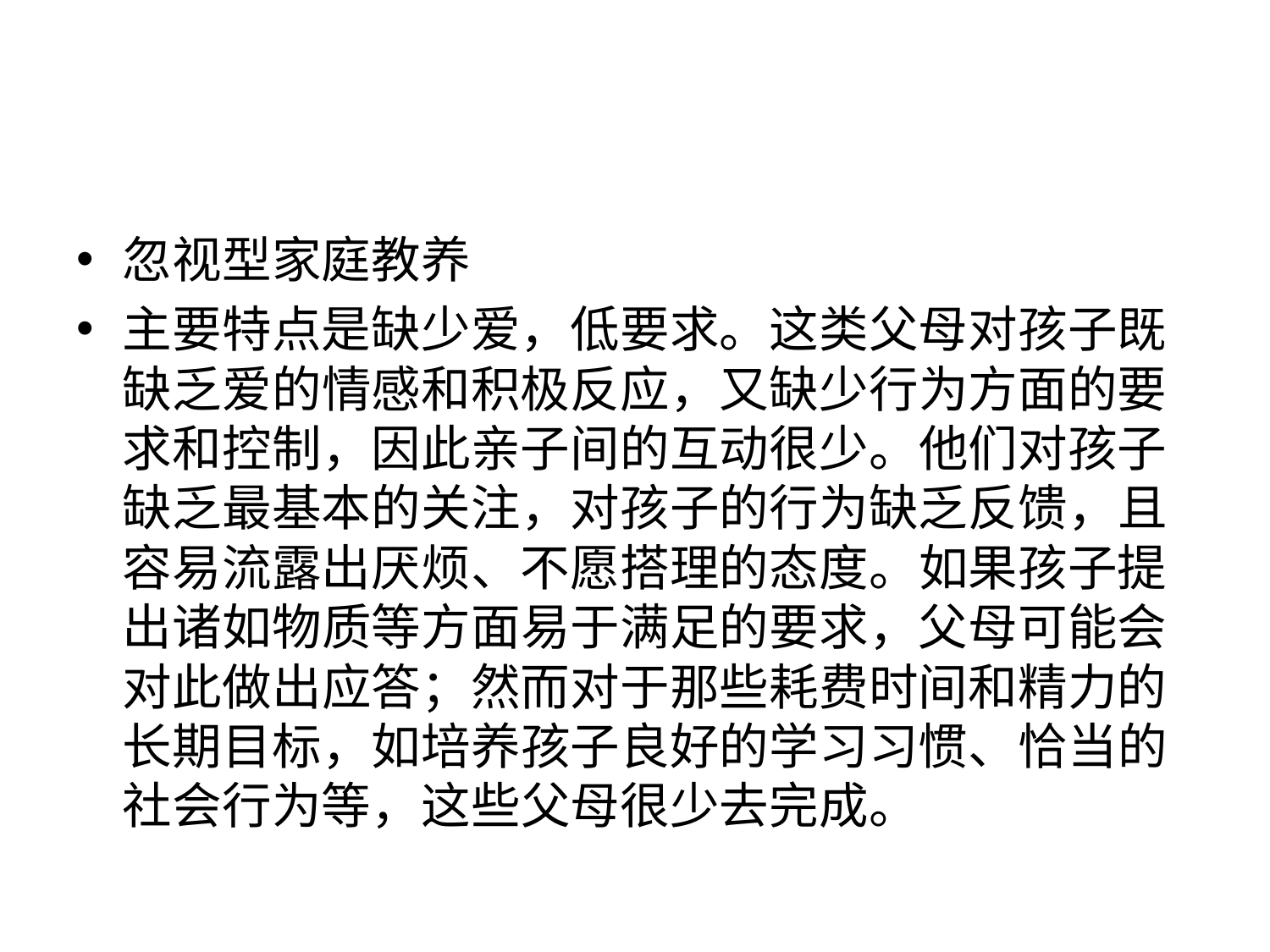

#
忽视型家庭教养
主要特点是缺少爱，低要求。这类父母对孩子既缺乏爱的情感和积极反应，又缺少行为方面的要求和控制，因此亲子间的互动很少。他们对孩子缺乏最基本的关注，对孩子的行为缺乏反馈，且容易流露出厌烦、不愿搭理的态度。如果孩子提出诸如物质等方面易于满足的要求，父母可能会对此做出应答；然而对于那些耗费时间和精力的长期目标，如培养孩子良好的学习习惯、恰当的社会行为等，这些父母很少去完成。